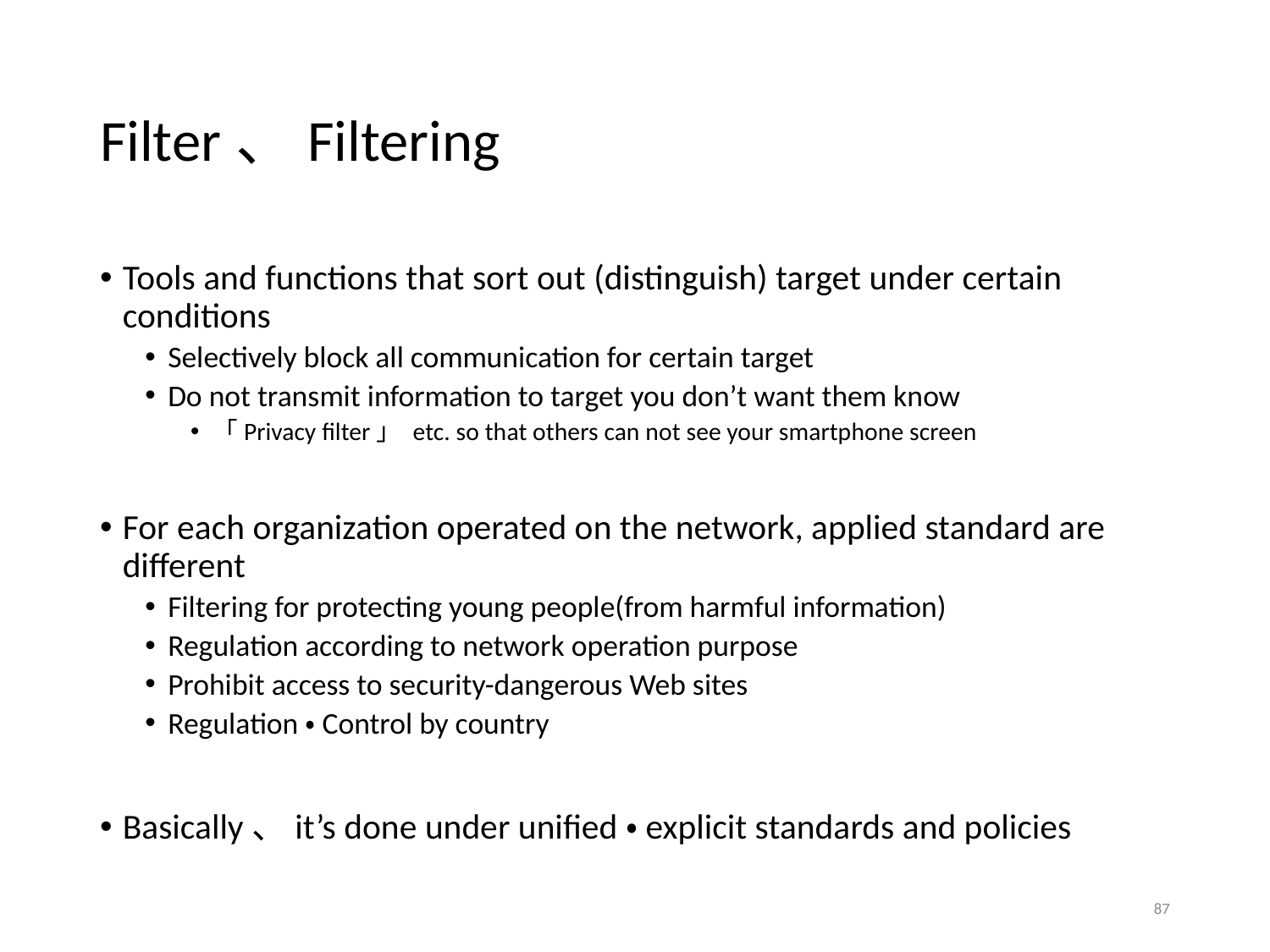

# Filter、Filtering
Tools and functions that sort out (distinguish) target under certain conditions
Selectively block all communication for certain target
Do not transmit information to target you don’t want them know
「Privacy filter」 etc. so that others can not see your smartphone screen

For each organization operated on the network, applied standard are different
Filtering for protecting young people(from harmful information)
Regulation according to network operation purpose
Prohibit access to security-dangerous Web sites
Regulation・Control by country

Basically、it’s done under unified・explicit standards and policies

87